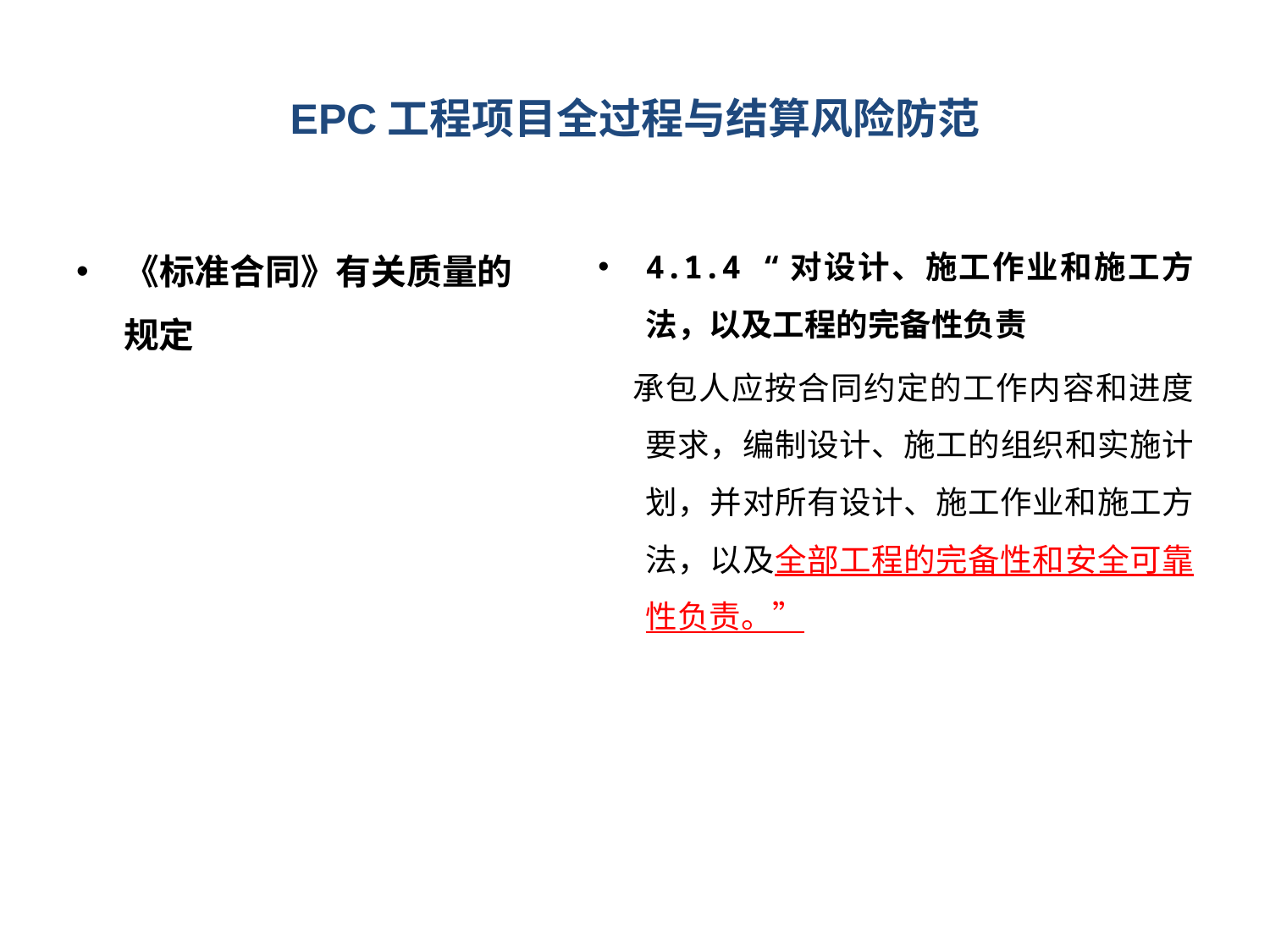

# EPC工程项目全过程与结算风险防范
《标准合同》有关质量的规定

4.1.4 “对设计、施工作业和施工方法，以及工程的完备性负责
   承包人应按合同约定的工作内容和进度要求，编制设计、施工的组织和实施计划，并对所有设计、施工作业和施工方法，以及全部工程的完备性和安全可靠性负责。”